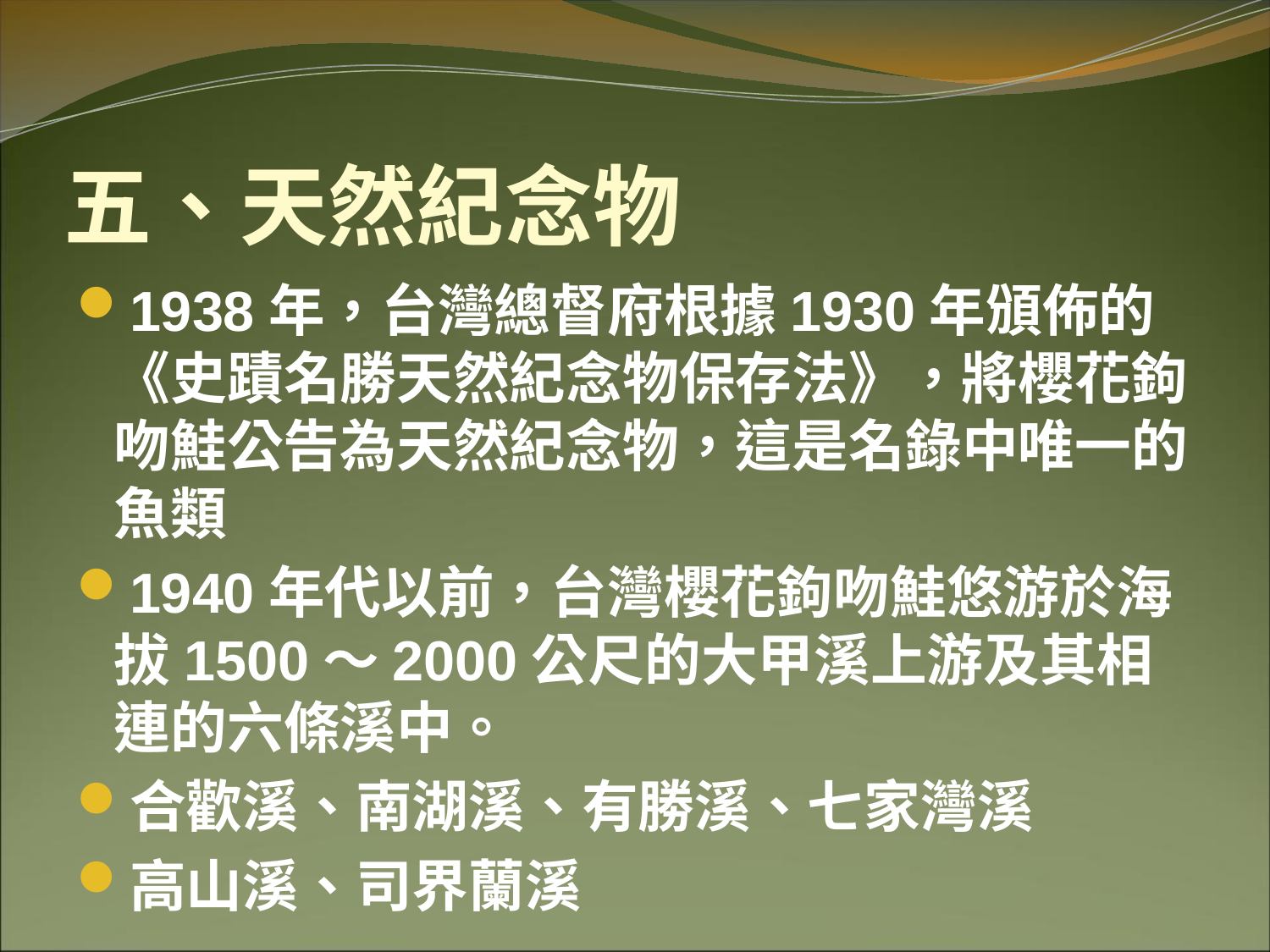

# 五、天然紀念物
1938年，台灣總督府根據1930年頒佈的《史蹟名勝天然紀念物保存法》，將櫻花鉤吻鮭公告為天然紀念物，這是名錄中唯一的魚類
1940年代以前，台灣櫻花鉤吻鮭悠游於海拔1500～2000公尺的大甲溪上游及其相連的六條溪中。
合歡溪、南湖溪、有勝溪、七家灣溪
高山溪、司界蘭溪